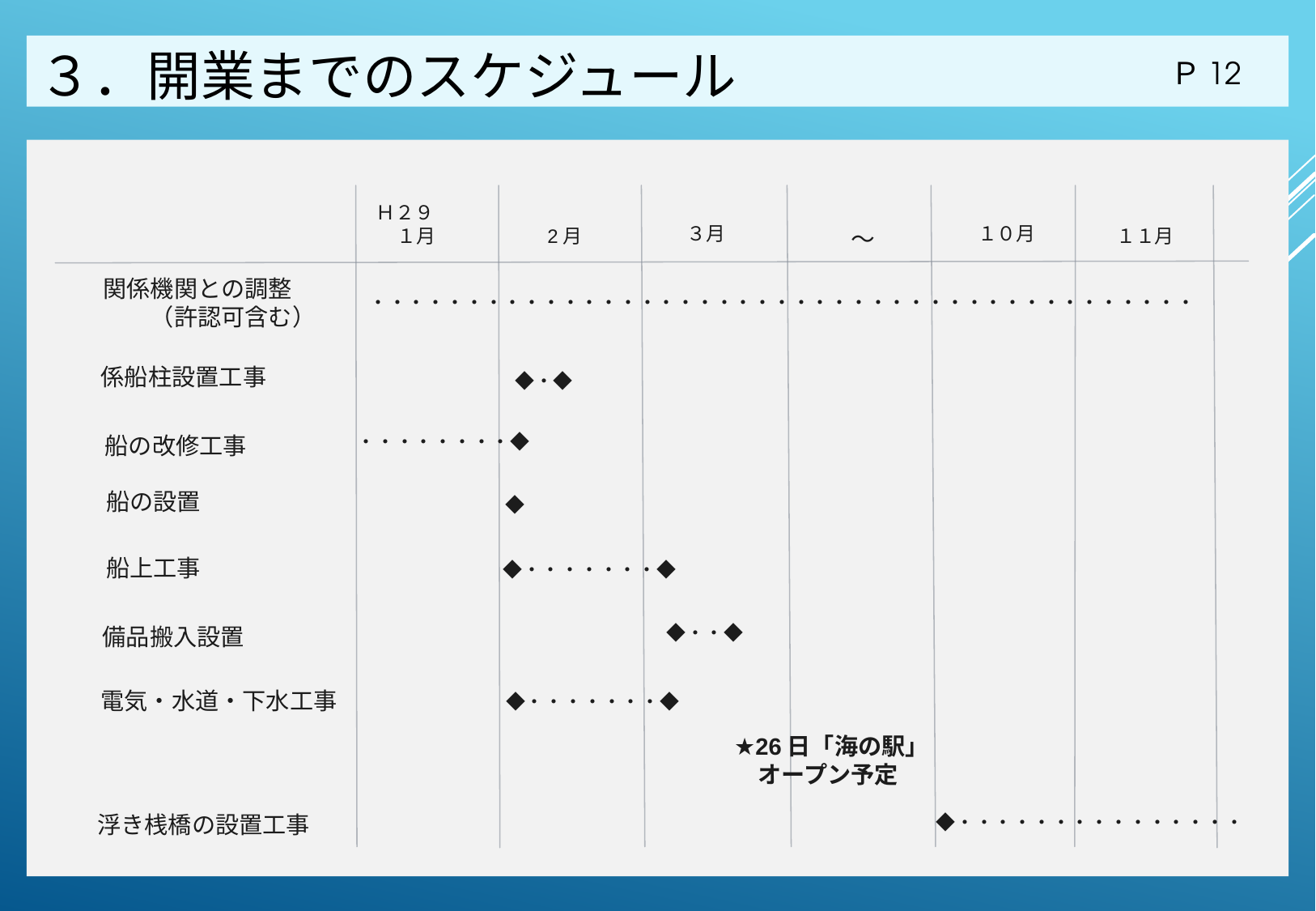

# ３．開業までのスケジュール
Ｐ12

３月

１０月

１１月
Ｈ２９
１月

2月

～
関係機関との調整
　　（許認可含む）
・・・・・・・・・・・・・・・・・・・・・・・・・・・・・・・・・・・・・・・・・・・
係船柱設置工事
　　　　◆・◆
    ・・・・・・・・◆
船の改修工事
船の設置
　　　　　　   ◆
船上工事
　　　　　　     ◆・・・・・・・◆
　　　　　　　 　　◆・・◆
備品搬入設置
電気・水道・下水工事
　　  ◆・・・・・・・◆
★26日「海の駅」
　オープン予定
　　 　　　 ◆・・・・・・・・・・・・・・・
浮き桟橋の設置工事